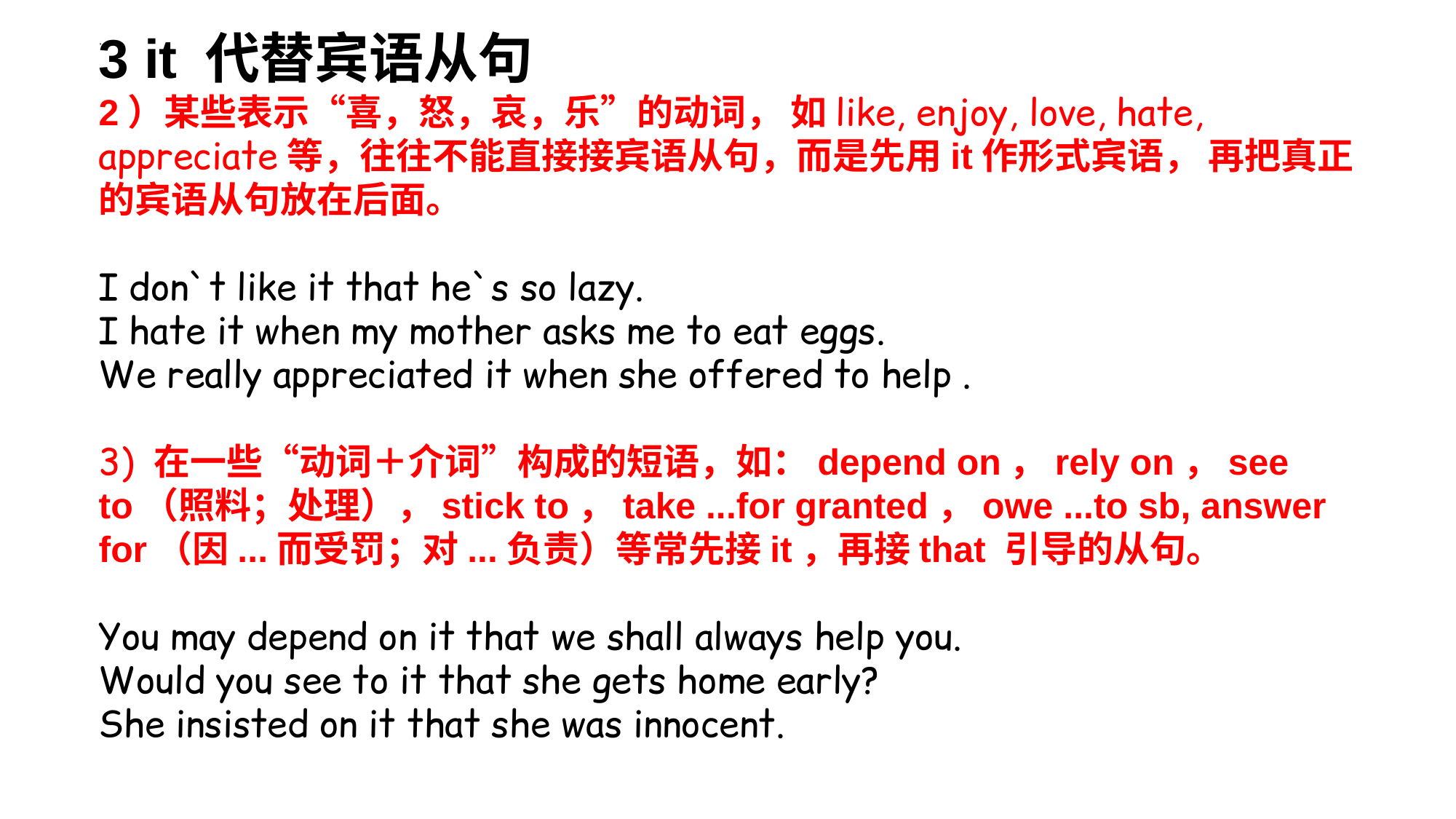

3 it 代替宾语从句
2）某些表示“喜，怒，哀，乐”的动词， 如like, enjoy, love, hate, appreciate等，往往不能直接接宾语从句，而是先用it作形式宾语， 再把真正的宾语从句放在后面。

I don`t like it that he`s so lazy.
I hate it when my mother asks me to eat eggs.
We really appreciated it when she offered to help .

3) 在一些“动词＋介词”构成的短语，如：depend on，rely on，see to（照料；处理），stick to，take ...for granted，owe ...to sb, answer for（因...而受罚；对...负责）等常先接it，再接that 引导的从句。

You may depend on it that we shall always help you.
Would you see to it that she gets home early?
She insisted on it that she was innocent.